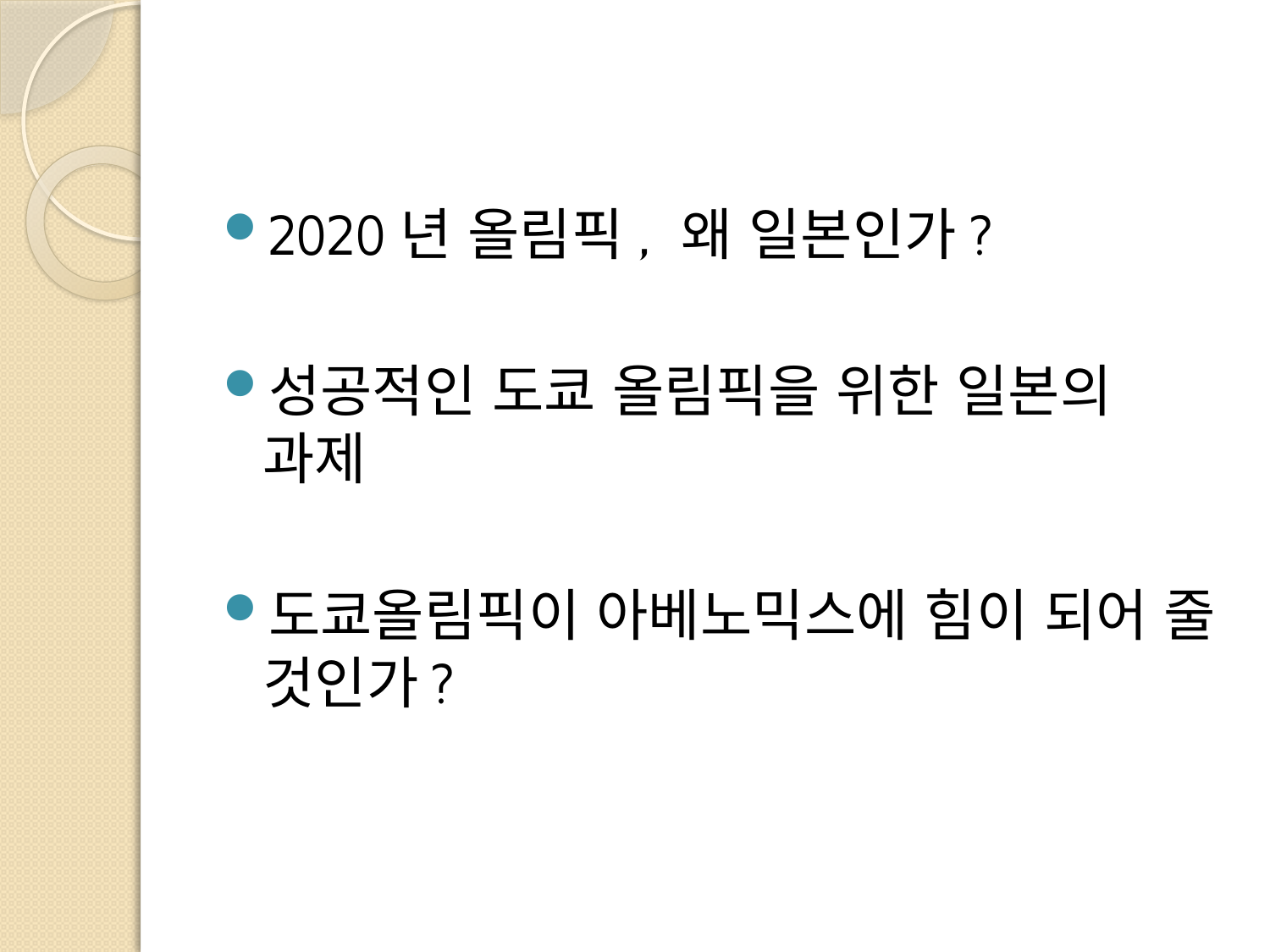

2020년 올림픽, 왜 일본인가?

성공적인 도쿄 올림픽을 위한 일본의 과제

도쿄올림픽이 아베노믹스에 힘이 되어 줄 것인가?